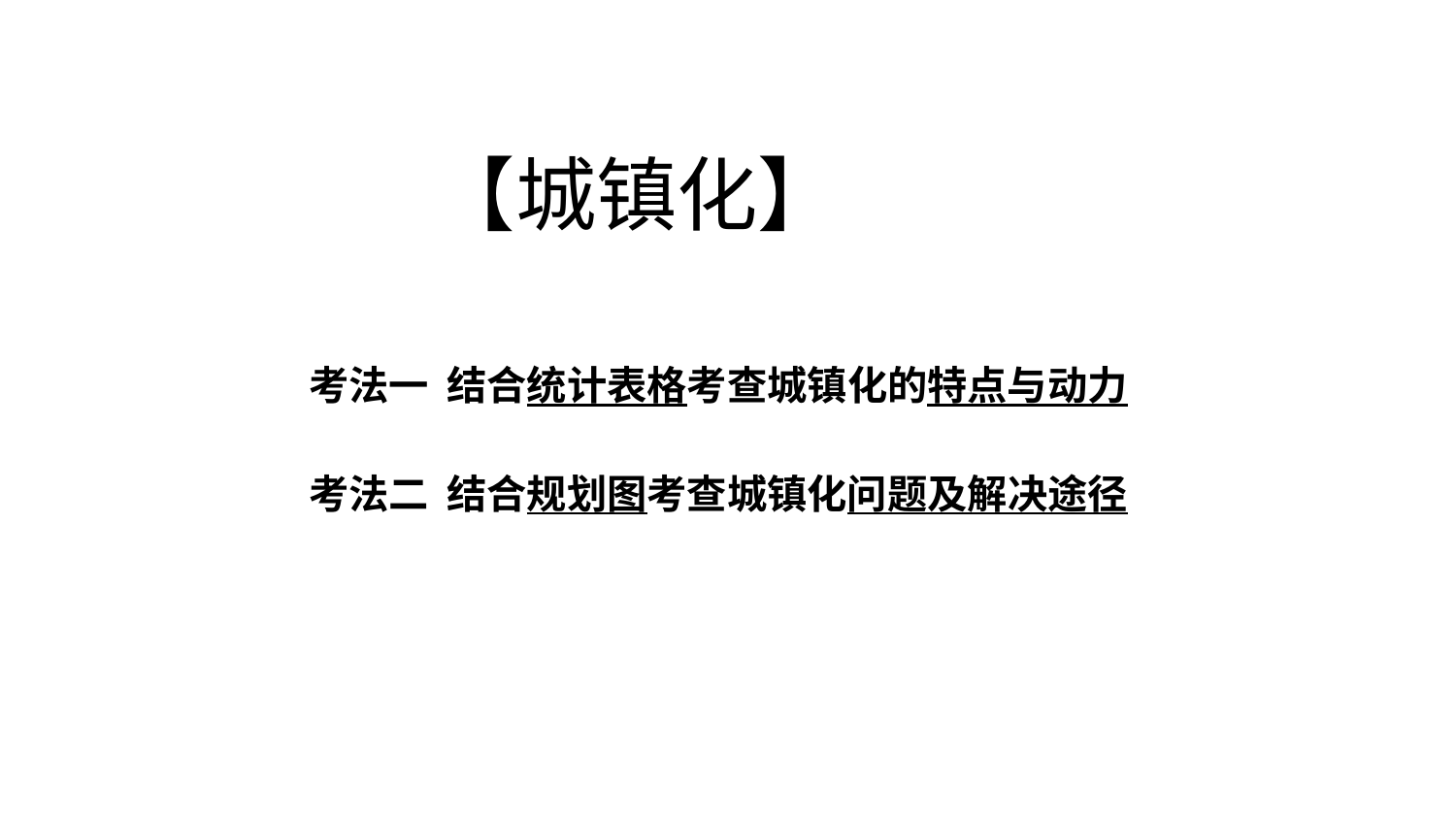

【城镇化】

考法一  结合统计表格考查城镇化的特点与动力
考法二  结合规划图考查城镇化问题及解决途径